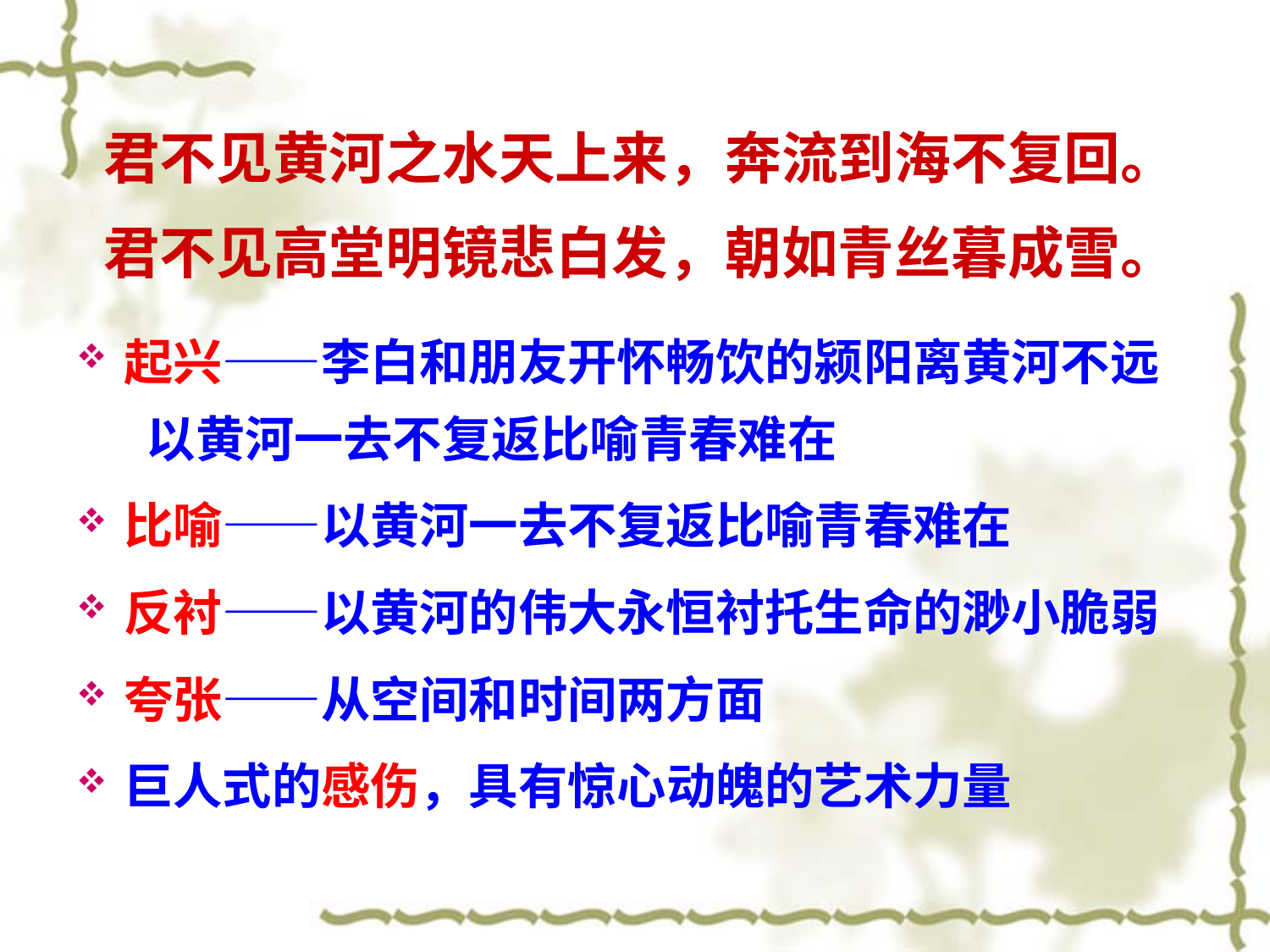

# 君不见黄河之水天上来，奔流到海不复回。 君不见高堂明镜悲白发，朝如青丝暮成雪。
起兴——李白和朋友开怀畅饮的颍阳离黄河不远      以黄河一去不复返比喻青春难在
比喻——以黄河一去不复返比喻青春难在
反衬——以黄河的伟大永恒衬托生命的渺小脆弱
夸张——从空间和时间两方面
巨人式的感伤，具有惊心动魄的艺术力量